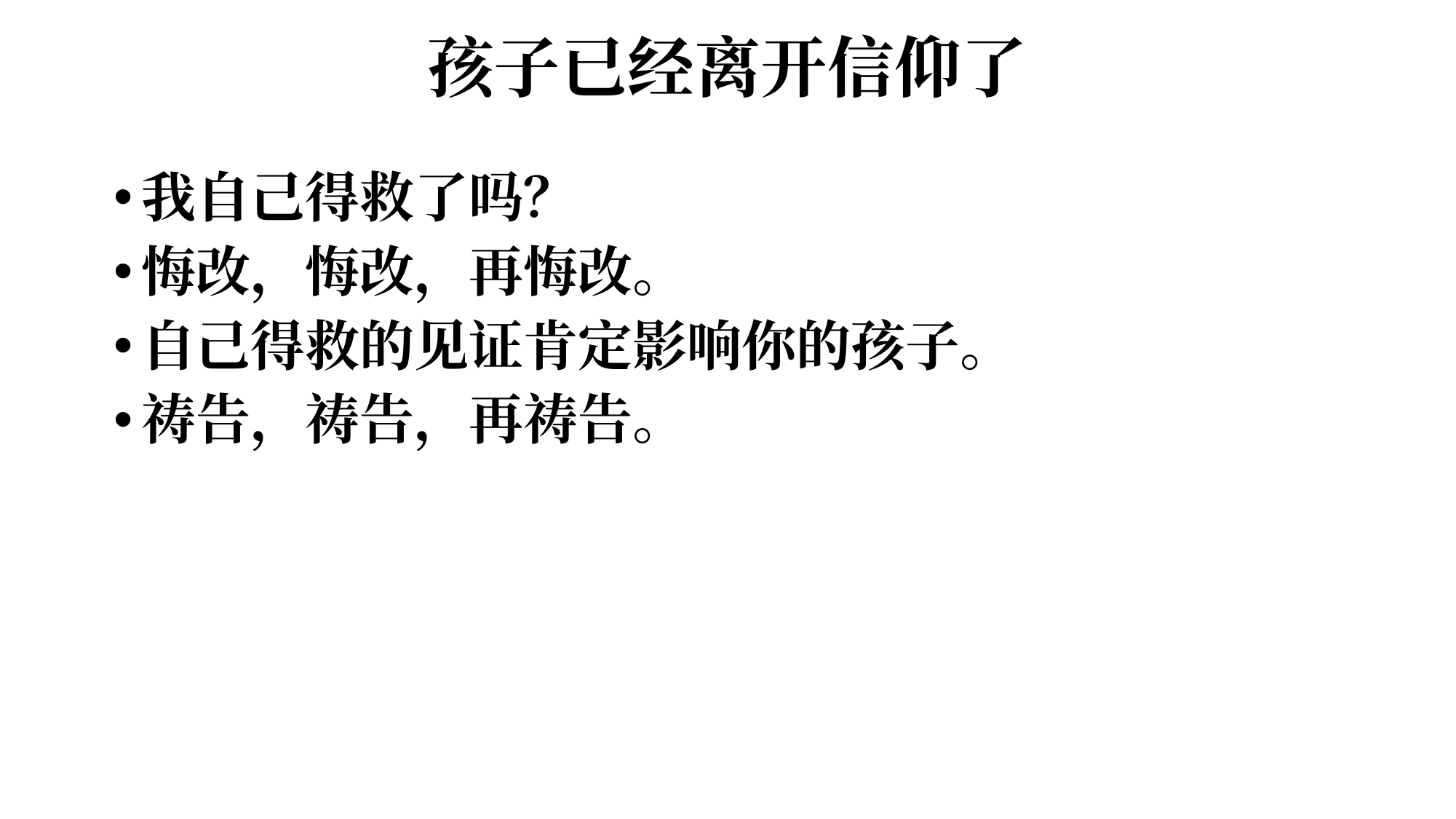

# 孩子已经离开信仰了
我自己得救了吗？
悔改，悔改，再悔改。
自己得救的见证肯定影响你的孩子。
祷告，祷告，再祷告。